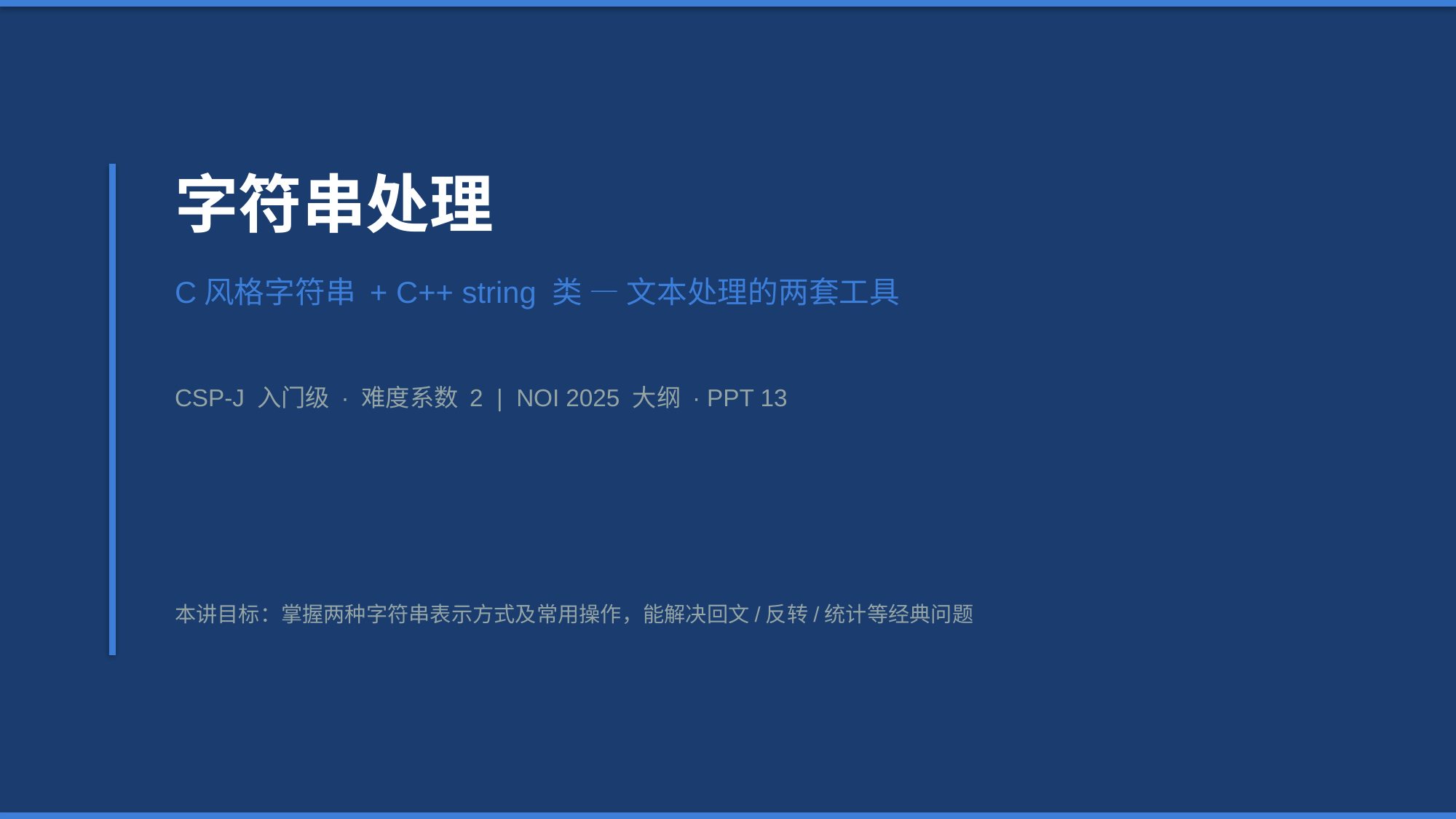

字符串处理
C风格字符串 + C++ string 类 — 文本处理的两套工具
CSP-J 入门级 · 难度系数 2  |  NOI 2025 大纲 · PPT 13
本讲目标：掌握两种字符串表示方式及常用操作，能解决回文/反转/统计等经典问题